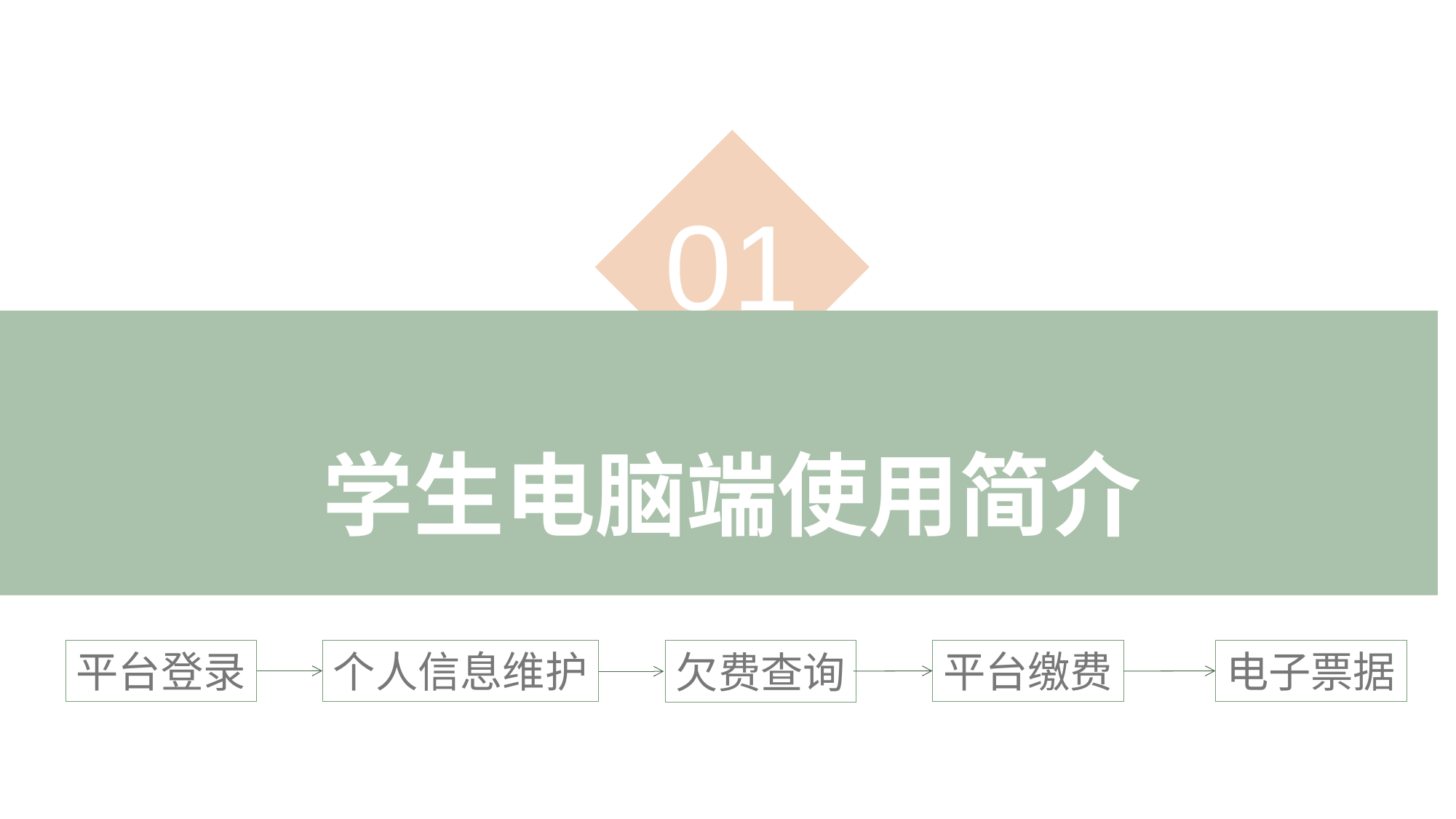

01

学生电脑端使用简介
平台登录
个人信息维护
平台缴费
电子票据
欠费查询